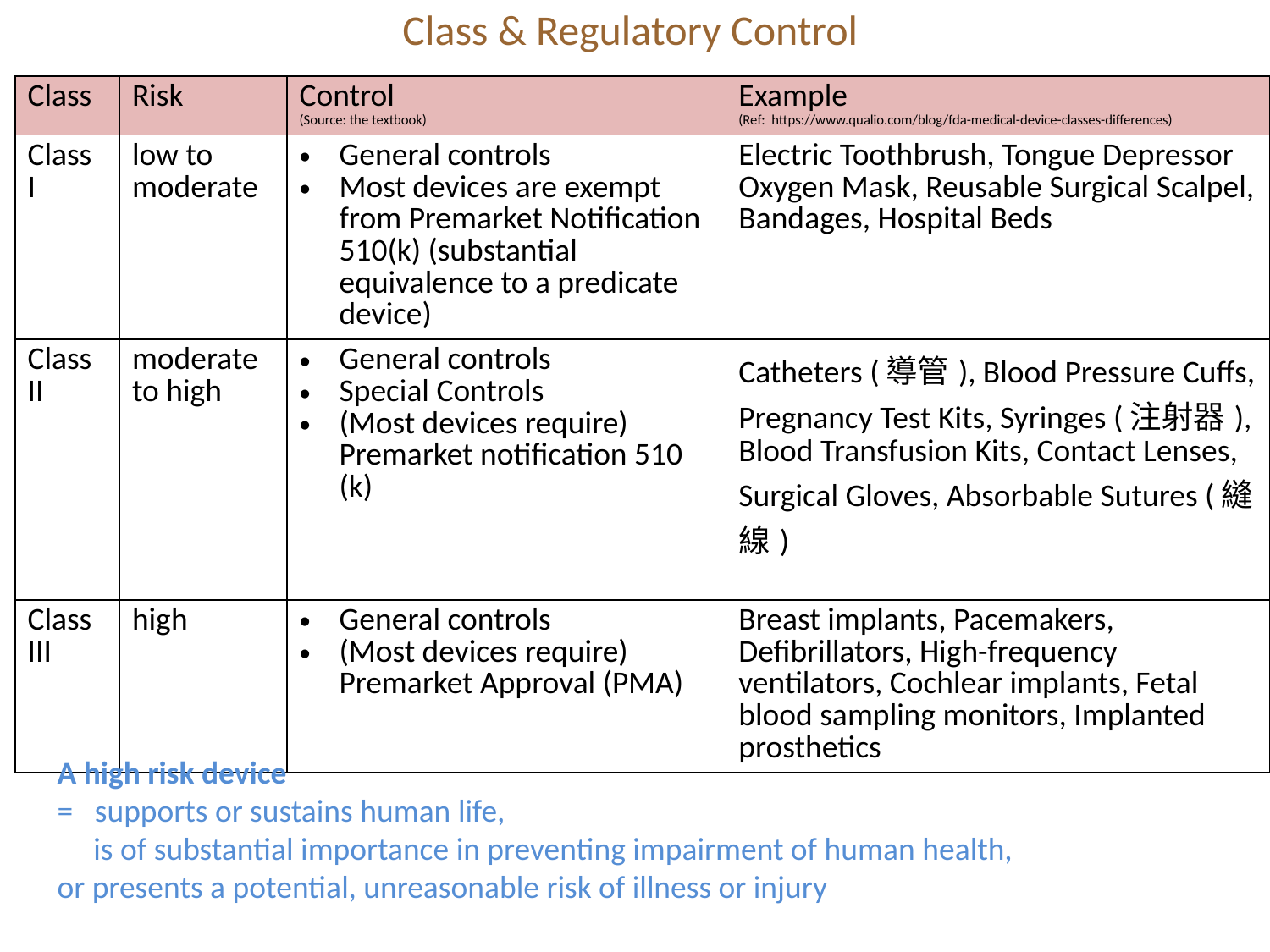

# Class & Regulatory Control
| Class | Risk | Control (Source: the textbook) | Example (Ref: https://www.qualio.com/blog/fda-medical-device-classes-differences) |
| --- | --- | --- | --- |
| Class I | low to moderate | General controls Most devices are exempt from Premarket Notification 510(k) (substantial equivalence to a predicate device) | Electric Toothbrush, Tongue Depressor Oxygen Mask, Reusable Surgical Scalpel, Bandages, Hospital Beds |
| Class II | moderate to high | General controls Special Controls (Most devices require) Premarket notification 510 (k) | Catheters (導管), Blood Pressure Cuffs, Pregnancy Test Kits, Syringes (注射器), Blood Transfusion Kits, Contact Lenses, Surgical Gloves, Absorbable Sutures (縫線) |
| Class III | high | General controls (Most devices require) Premarket Approval (PMA) | Breast implants, Pacemakers, Defibrillators, High-frequency ventilators, Cochlear implants, Fetal blood sampling monitors, Implanted prosthetics |
A high risk device
=   supports or sustains human life,
     is of substantial importance in preventing impairment of human health,
or presents a potential, unreasonable risk of illness or injury